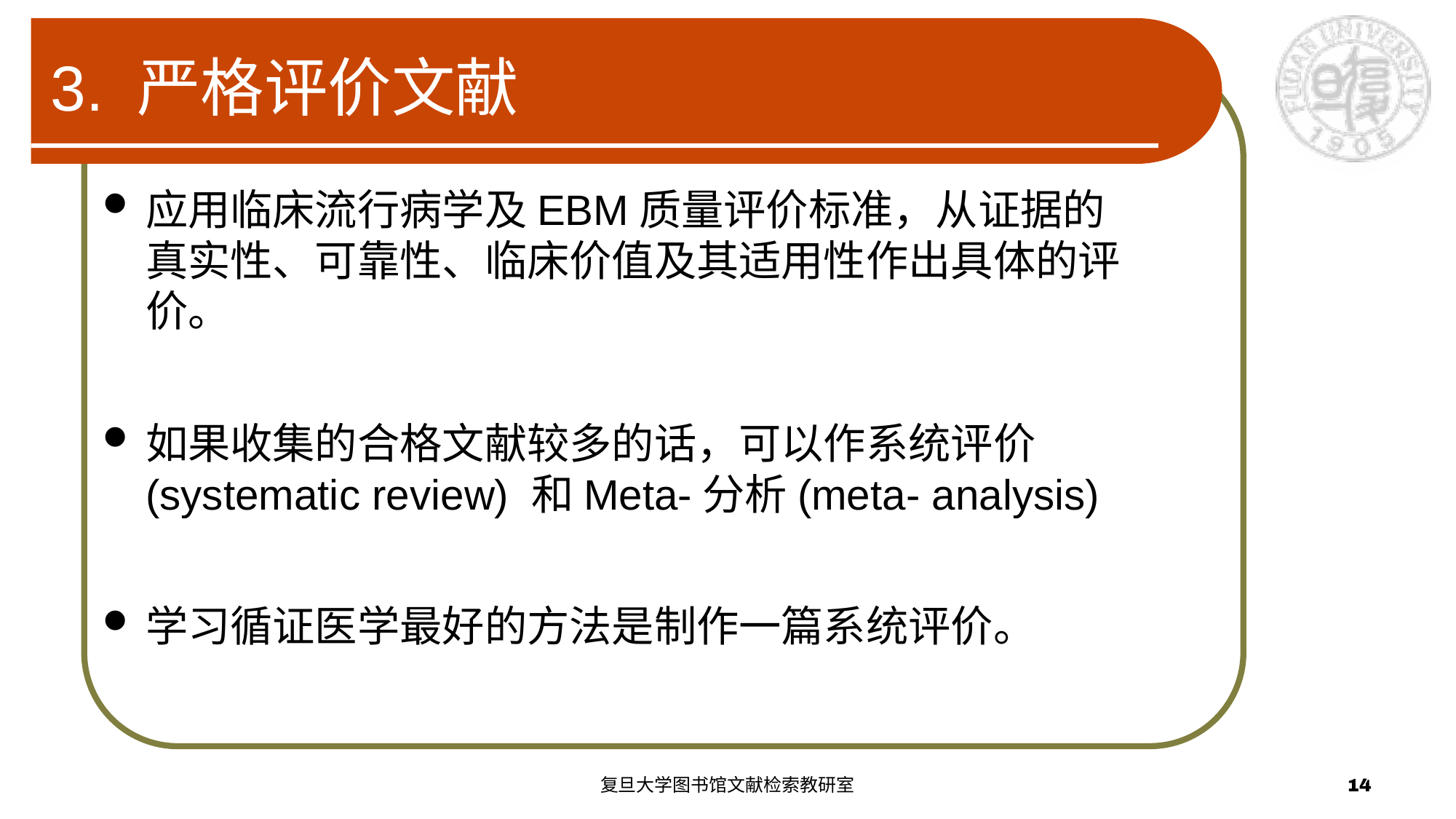

# 3. 严格评价文献
应用临床流行病学及EBM质量评价标准，从证据的真实性、可靠性、临床价值及其适用性作出具体的评价。

如果收集的合格文献较多的话，可以作系统评价(systematic review) 和Meta-分析(meta- analysis)

学习循证医学最好的方法是制作一篇系统评价。
复旦大学图书馆文献检索教研室
14